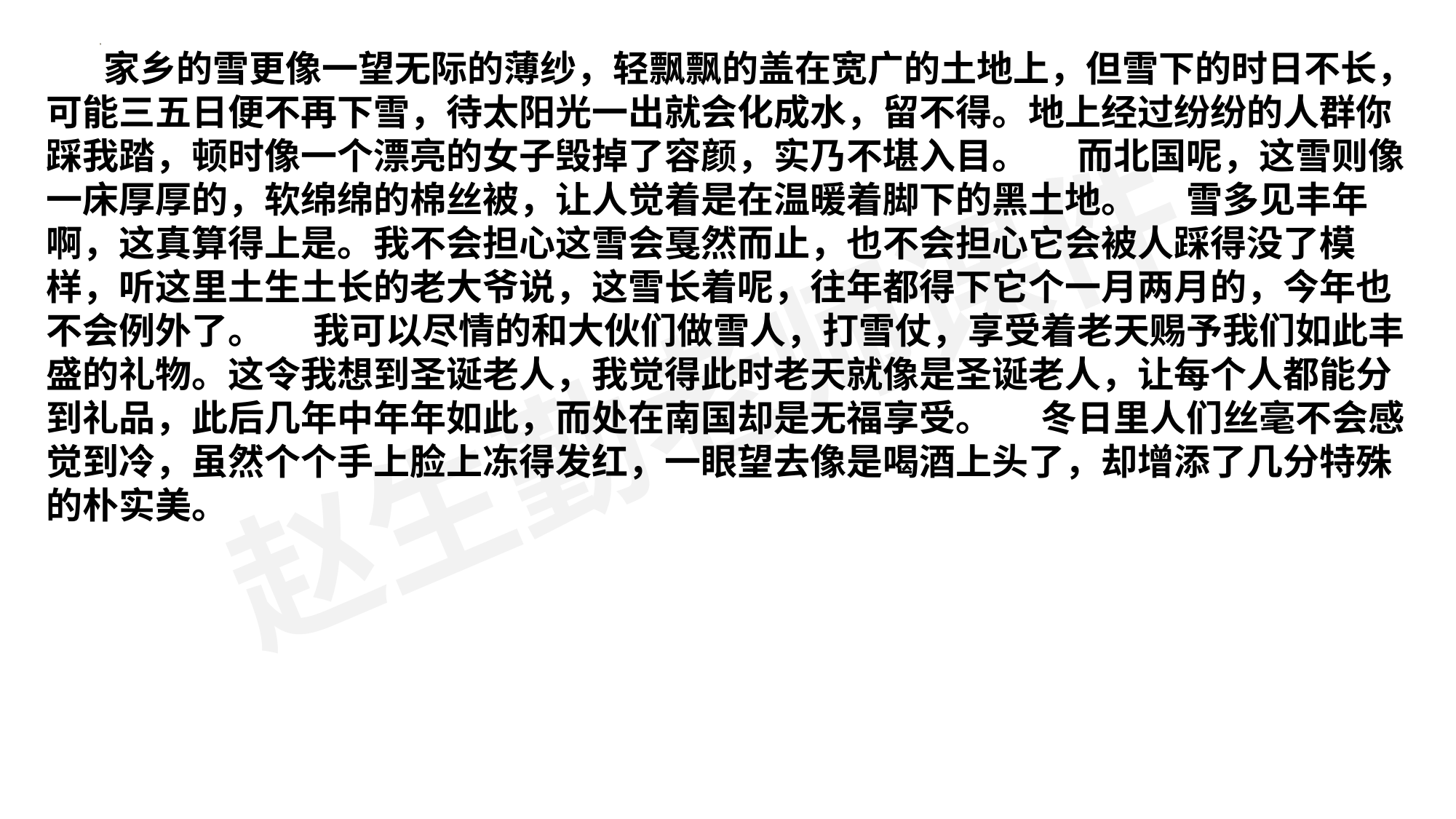

家乡的雪更像一望无际的薄纱，轻飘飘的盖在宽广的土地上，但雪下的时日不长，可能三五日便不再下雪，待太阳光一出就会化成水，留不得。地上经过纷纷的人群你踩我踏，顿时像一个漂亮的女子毁掉了容颜，实乃不堪入目。      而北国呢，这雪则像一床厚厚的，软绵绵的棉丝被，让人觉着是在温暖着脚下的黑土地。      雪多见丰年啊，这真算得上是。我不会担心这雪会戛然而止，也不会担心它会被人踩得没了模样，听这里土生土长的老大爷说，这雪长着呢，往年都得下它个一月两月的，今年也不会例外了。      我可以尽情的和大伙们做雪人，打雪仗，享受着老天赐予我们如此丰盛的礼物。这令我想到圣诞老人，我觉得此时老天就像是圣诞老人，让每个人都能分到礼品，此后几年中年年如此，而处在南国却是无福享受。      冬日里人们丝毫不会感觉到冷，虽然个个手上脸上冻得发红，一眼望去像是喝酒上头了，却增添了几分特殊的朴实美。